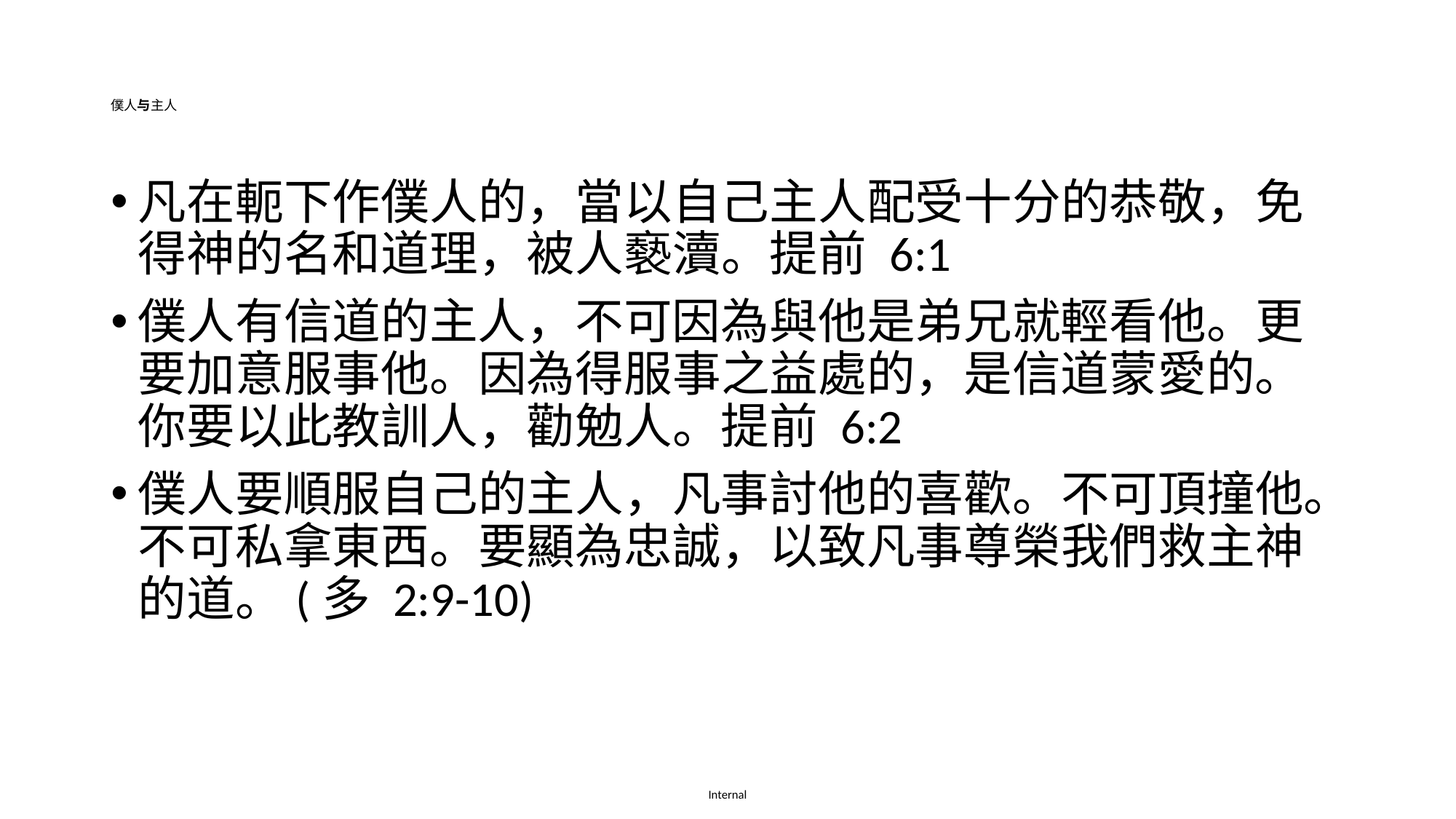

# 僕人与主人
凡在軛下作僕人的，當以自己主人配受十分的恭敬，免得神的名和道理，被人褻瀆。提前 6:1
僕人有信道的主人，不可因為與他是弟兄就輕看他。更要加意服事他。因為得服事之益處的，是信道蒙愛的。你要以此教訓人，勸勉人。提前 6:2
僕人要順服自己的主人，凡事討他的喜歡。不可頂撞他。不可私拿東西。要顯為忠誠，以致凡事尊榮我們救主神的道。(多 2:9-10)